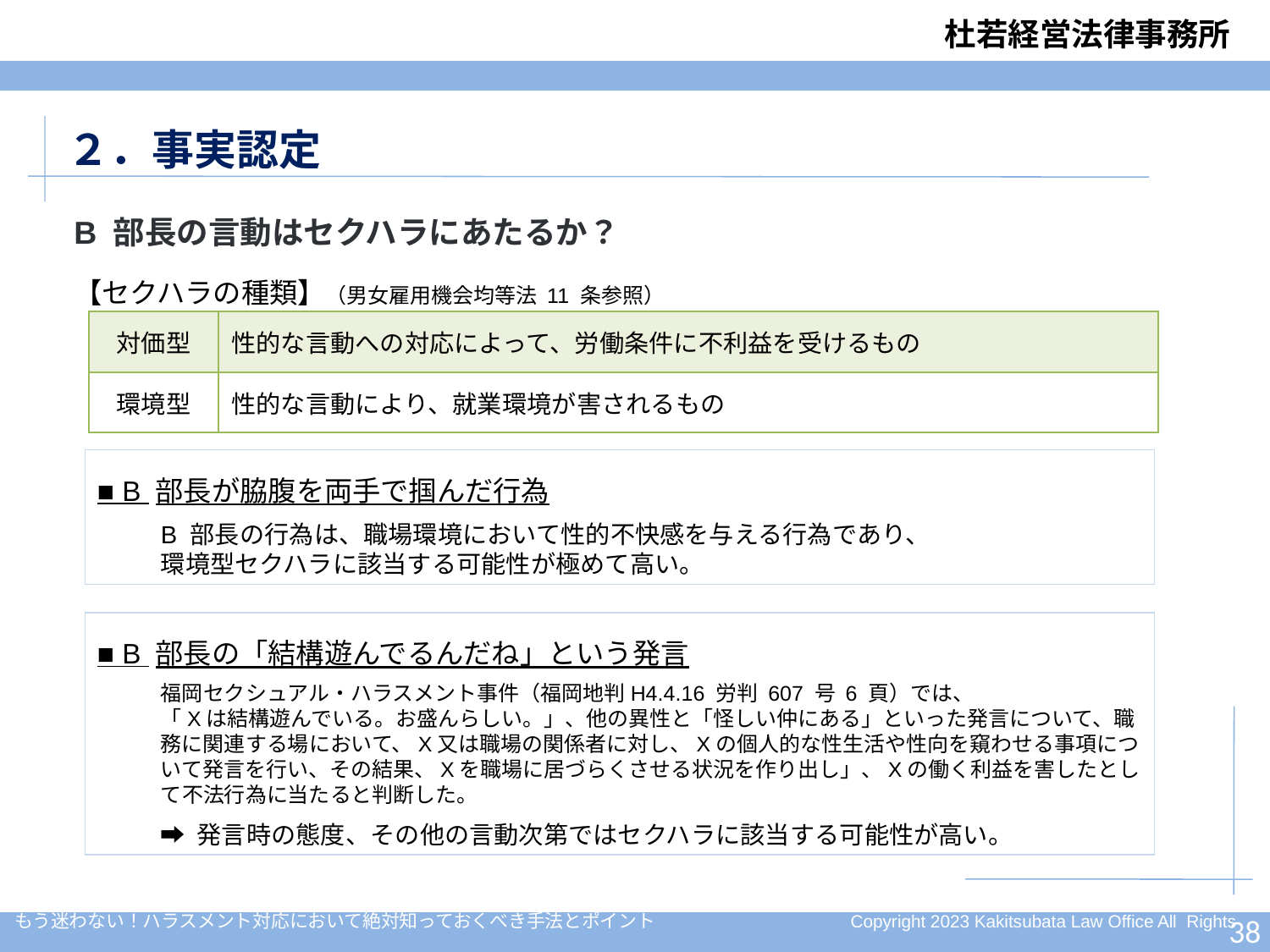

２．事実認定
B 部長の言動はセクハラにあたるか？
【セクハラの種類】（男女雇用機会均等法 11 条参照）
| 対価型 | 性的な言動への対応によって、労働条件に不利益を受けるもの |
| --- | --- |
| 環境型 | 性的な言動により、就業環境が害されるもの |
■ B 部長が脇腹を両手で掴んだ行為
B 部長の行為は、職場環境において性的不快感を与える行為であり、
環境型セクハラに該当する可能性が極めて高い。
■ B 部長の「結構遊んでるんだね」という発言
福岡セクシュアル・ハラスメント事件（福岡地判H4.4.16 労判 607 号 6 頁）では、
「Xは結構遊んでいる。お盛んらしい。」、他の異性と「怪しい仲にある」といった発言について、職務に関連する場において、X又は職場の関係者に対し、Xの個人的な性生活や性向を窺わせる事項について発言を行い、その結果、Xを職場に居づらくさせる状況を作り出し」、Xの働く利益を害したとして不法行為に当たると判断した。
➡ 発言時の態度、その他の言動次第ではセクハラに該当する可能性が高い。
38